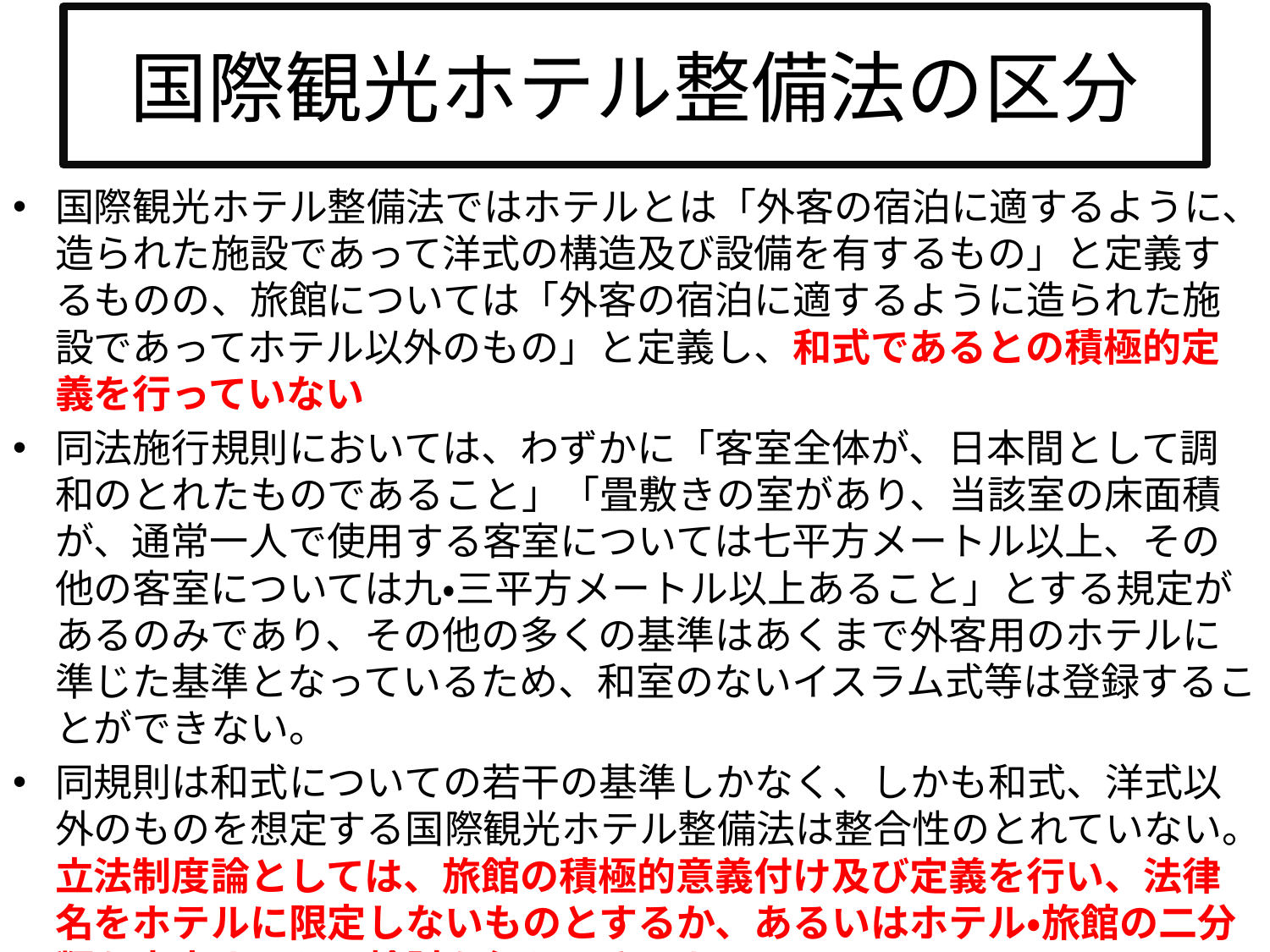

# 国際観光ホテル整備法の区分
国際観光ホテル整備法ではホテルとは「外客の宿泊に適するように、造られた施設であって洋式の構造及び設備を有するもの」と定義するものの、旅館については「外客の宿泊に適するように造られた施設であってホテル以外のもの」と定義し、和式であるとの積極的定義を行っていない
同法施行規則においては、わずかに「客室全体が、日本間として調和のとれたものであること」「畳敷きの室があり、当該室の床面積が、通常一人で使用する客室については七平方メートル以上、その他の客室については九・三平方メートル以上あること」とする規定があるのみであり、その他の多くの基準はあくまで外客用のホテルに準じた基準となっているため、和室のないイスラム式等は登録することができない。
同規則は和式についての若干の基準しかなく、しかも和式、洋式以外のものを想定する国際観光ホテル整備法は整合性のとれていない。立法制度論としては、旅館の積極的意義付け及び定義を行い、法律名をホテルに限定しないものとするか、あるいはホテル・旅館の二分類を廃止するかの検討を行うべきである。